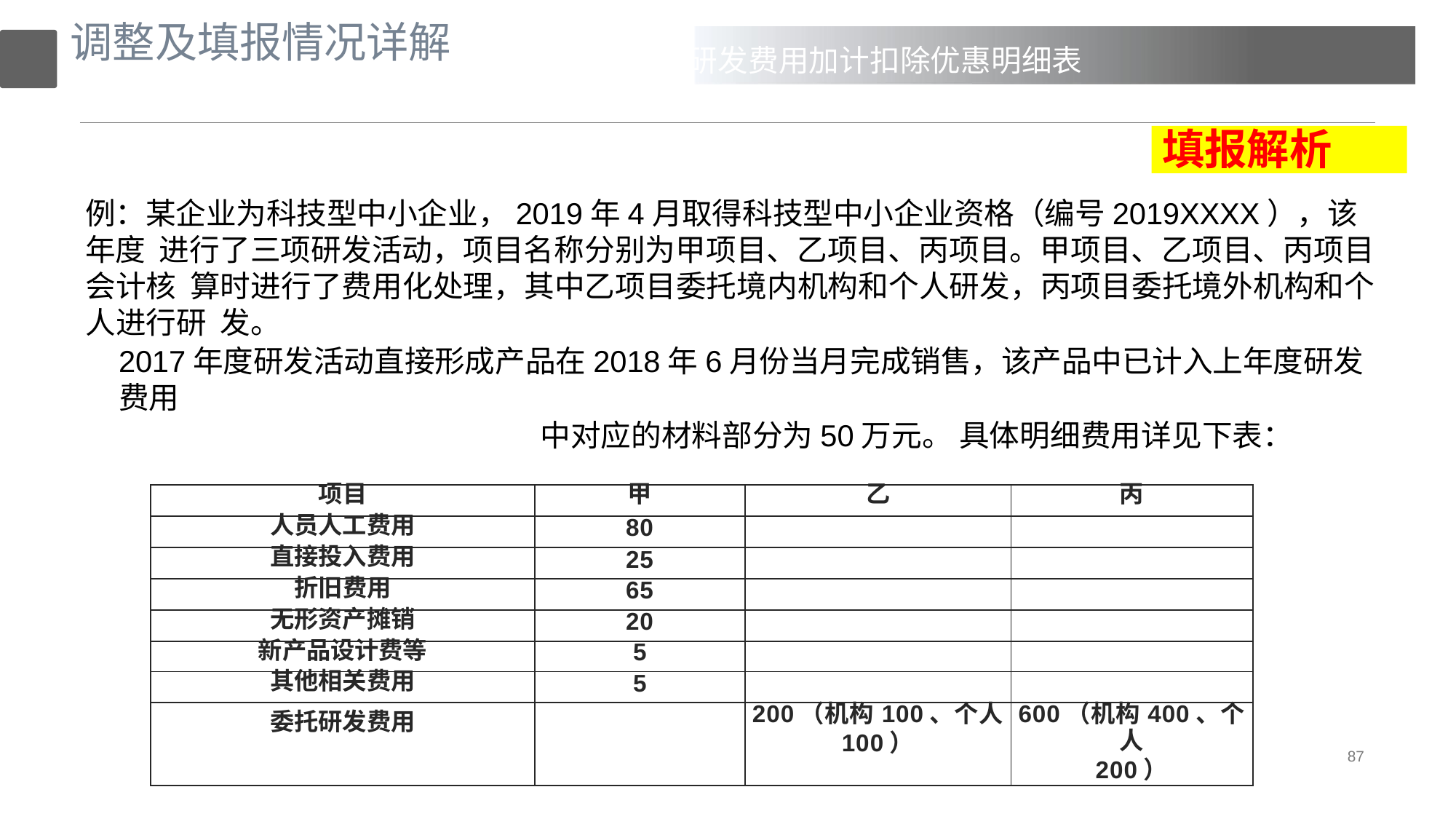

# 调整及填报情况详解

研发费用加计扣除优惠明细表A107012
填报解析
例：某企业为科技型中小企业，2019年4月取得科技型中小企业资格（编号2019XXXX），该年度  进行了三项研发活动，项目名称分别为甲项目、乙项目、丙项目。甲项目、乙项目、丙项目会计核  算时进行了费用化处理，其中乙项目委托境内机构和个人研发，丙项目委托境外机构和个人进行研  发。
2017年度研发活动直接形成产品在2018年6月份当月完成销售，该产品中已计入上年度研发费用
中对应的材料部分为50万元。 具体明细费用详见下表：
| 项目 | 甲 | 乙 | 丙 |
| --- | --- | --- | --- |
| 人员人工费用 | 80 |  |  |
| 直接投入费用 | 25 |  |  |
| 折旧费用 | 65 |  |  |
| 无形资产摊销 | 20 |  |  |
| 新产品设计费等 | 5 |  |  |
| 其他相关费用 | 5 |  |  |
| 委托研发费用 |  | 200（机构100、个人 100） | 600（机构400、个人 200） |
87